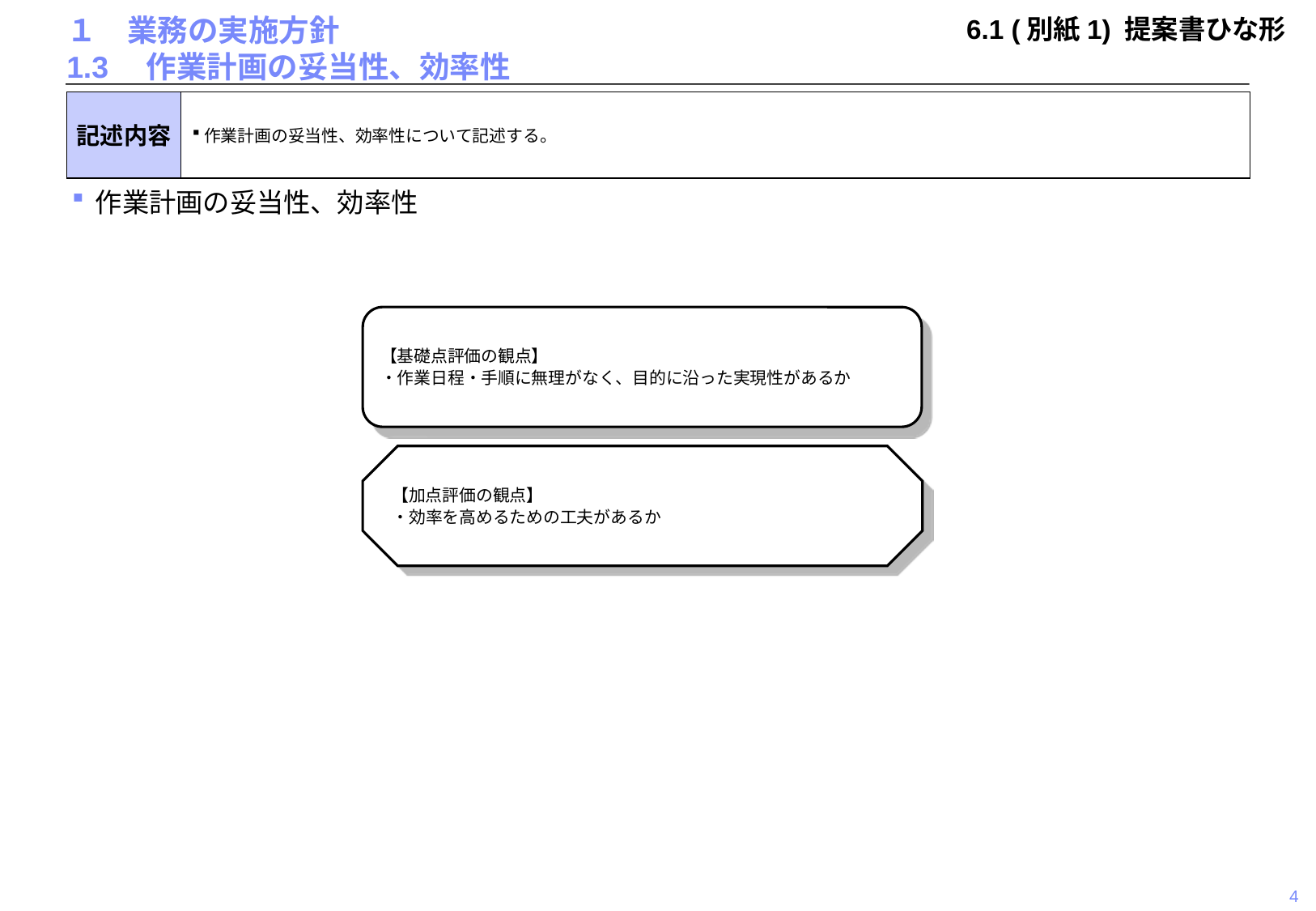

6.1 (別紙1) 提案書ひな形
# １　業務の実施方針 1.3　作業計画の妥当性、効率性
記述内容
作業計画の妥当性、効率性について記述する。
作業計画の妥当性、効率性
【基礎点評価の観点】
・作業日程・手順に無理がなく、目的に沿った実現性があるか
【加点評価の観点】
・効率を高めるための工夫があるか
4